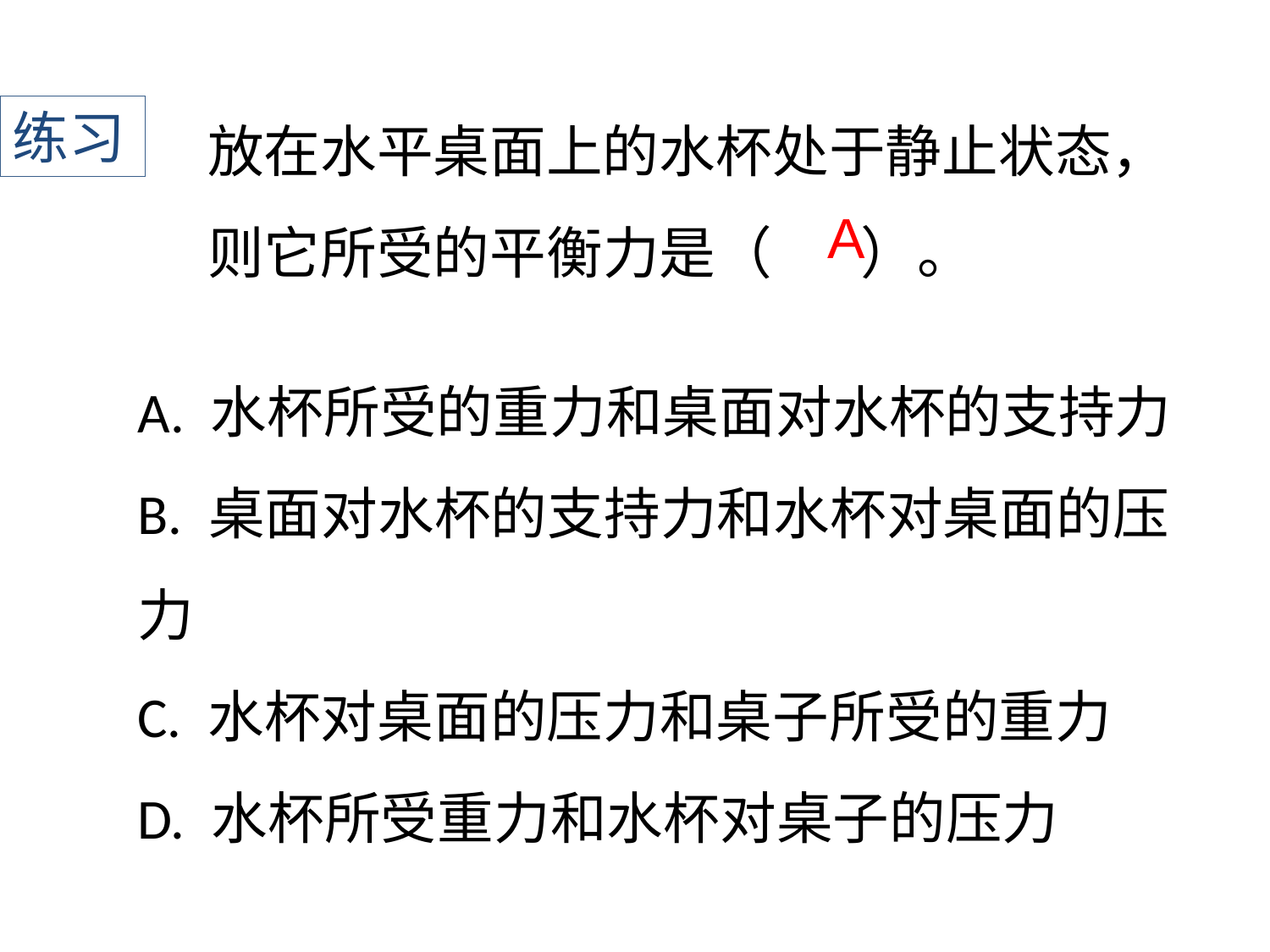

放在水平桌面上的水杯处于静止状态，则它所受的平衡力是（       ）。
练习
A
A. 水杯所受的重力和桌面对水杯的支持力
B. 桌面对水杯的支持力和水杯对桌面的压力
C. 水杯对桌面的压力和桌子所受的重力
D. 水杯所受重力和水杯对桌子的压力